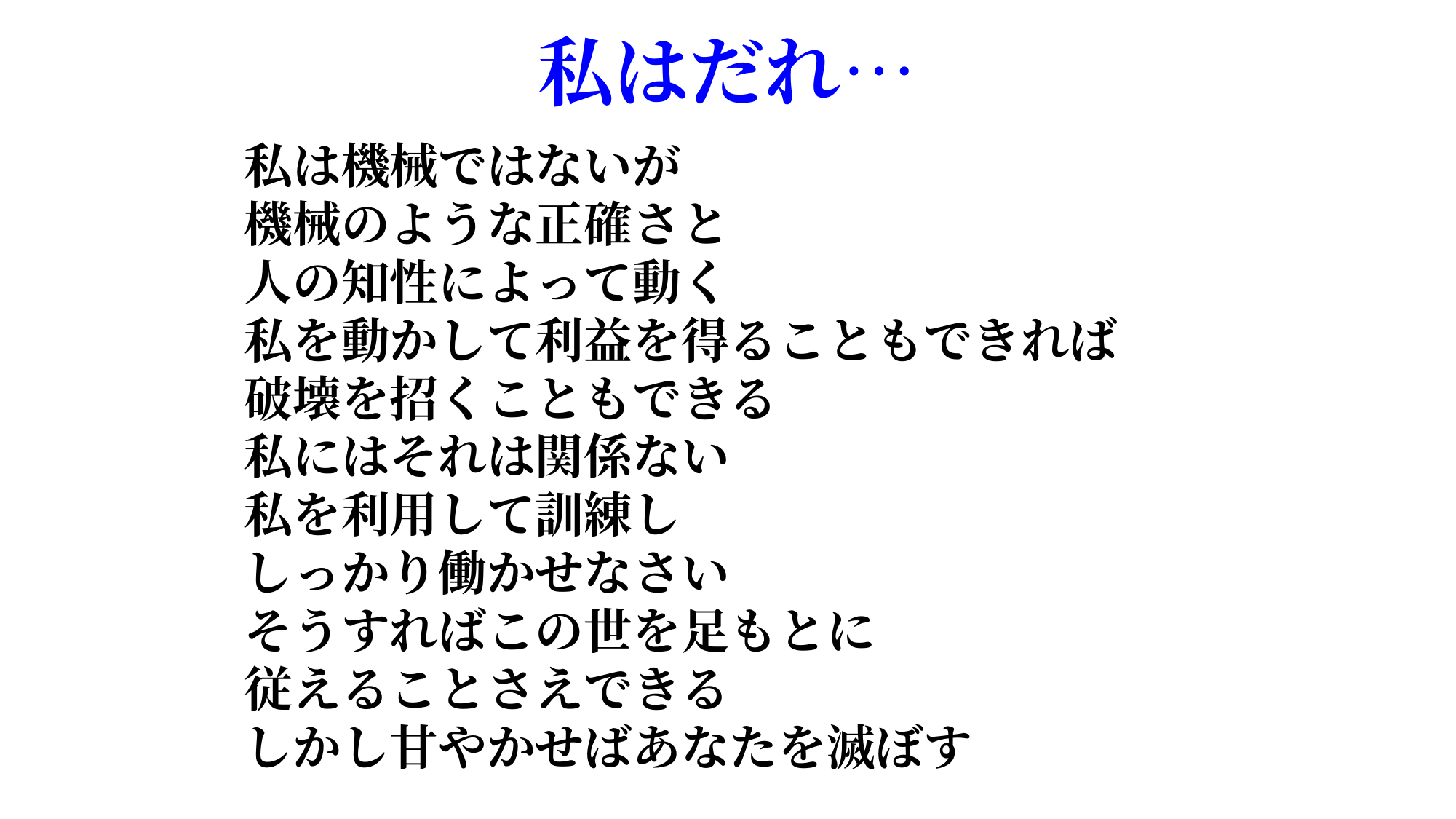

私はだれ…
私は機械ではないが
機械のような正確さと
人の知性によって動く
私を動かして利益を得ることもできれば
破壊を招くこともできる
私にはそれは関係ない
私を利用して訓練し
しっかり働かせなさい
そうすればこの世を足もとに
従えることさえできる
しかし甘やかせばあなたを滅ぼす